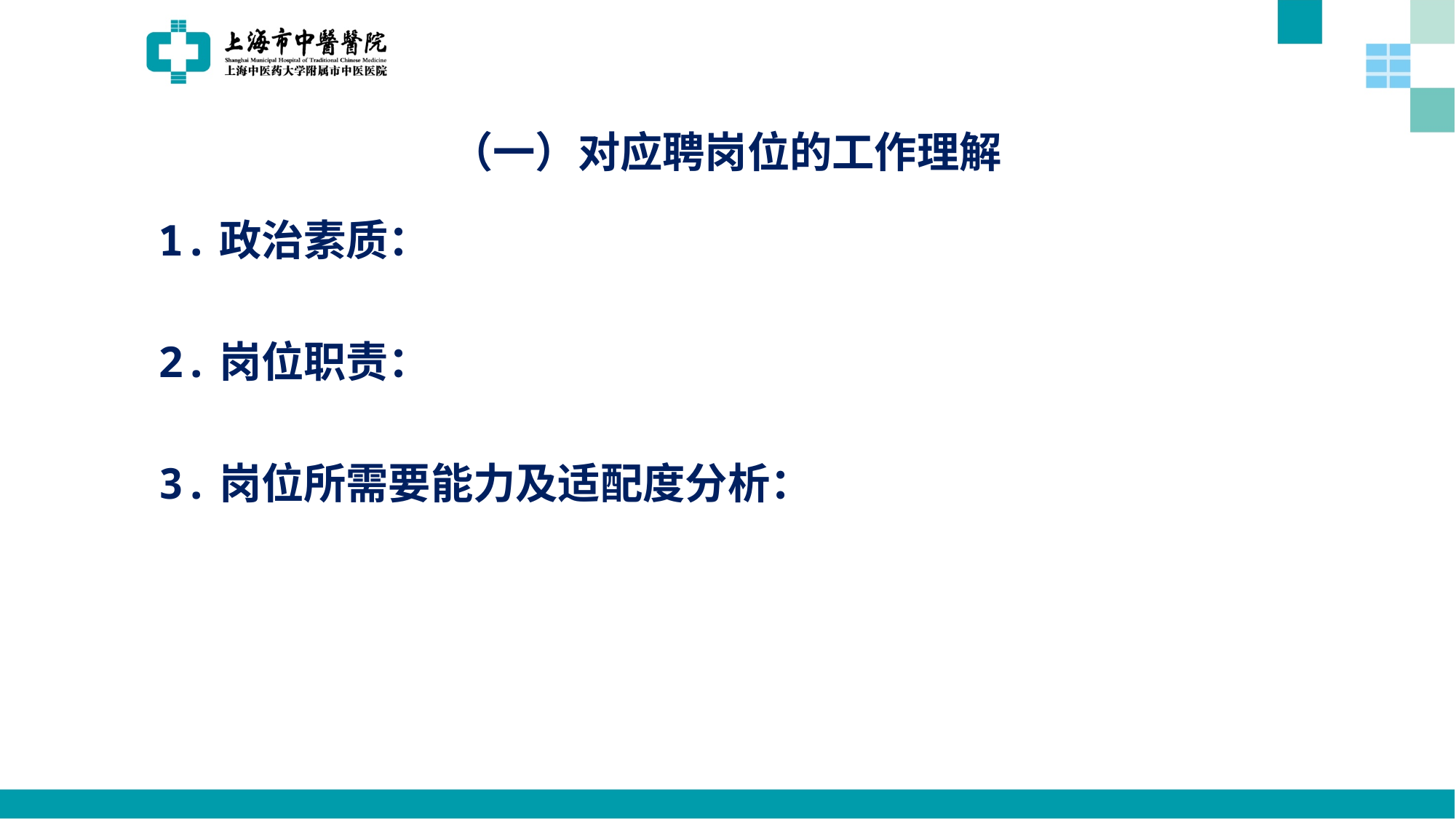

# （一）对应聘岗位的工作理解
1.政治素质：

2.岗位职责：

3.岗位所需要能力及适配度分析：